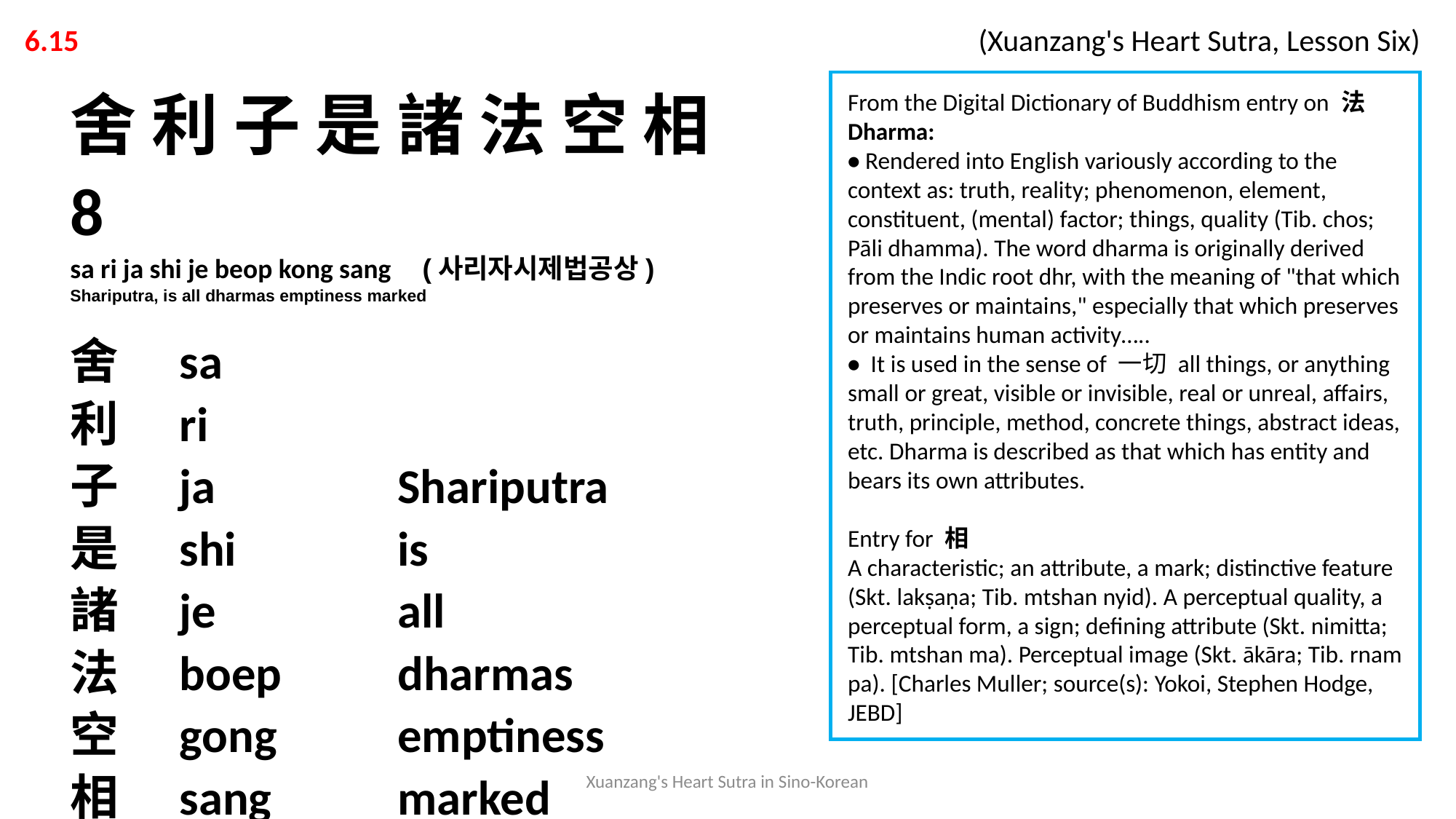

6.15  			  			                               (Xuanzang's Heart Sutra, Lesson Six)
舍 利 子 是 諸 法 空 相  8
sa ri ja shi je beop kong sang     (사리자시제법공상)
Shariputra, is all dharmas emptiness marked

舍 	sa
利 	ri
子 	ja		Shariputra
是 	shi		is
諸 	je		all
法 	boep		dharmas
空 	gong		emptiness
相	sang		marked

From the Digital Dictionary of Buddhism entry on 法 Dharma:
• Rendered into English variously according to the context as: truth, reality; phenomenon, element, constituent, (mental) factor; things, quality (Tib. chos; Pāli dhamma). The word dharma is originally derived from the Indic root dhr, with the meaning of "that which preserves or maintains," especially that which preserves or maintains human activity…..
•  It is used in the sense of 一切 all things, or anything small or great, visible or invisible, real or unreal, affairs, truth, principle, method, concrete things, abstract ideas, etc. Dharma is described as that which has entity and bears its own attributes.

Entry for 相
A characteristic; an attribute, a mark; distinctive feature (Skt. lakṣaṇa; Tib. mtshan nyid). A perceptual quality, a perceptual form, a sign; defining attribute (Skt. nimitta; Tib. mtshan ma). Perceptual image (Skt. ākāra; Tib. rnam pa). [Charles Muller; source(s): Yokoi, Stephen Hodge, JEBD]
Xuanzang's Heart Sutra in Sino-Korean